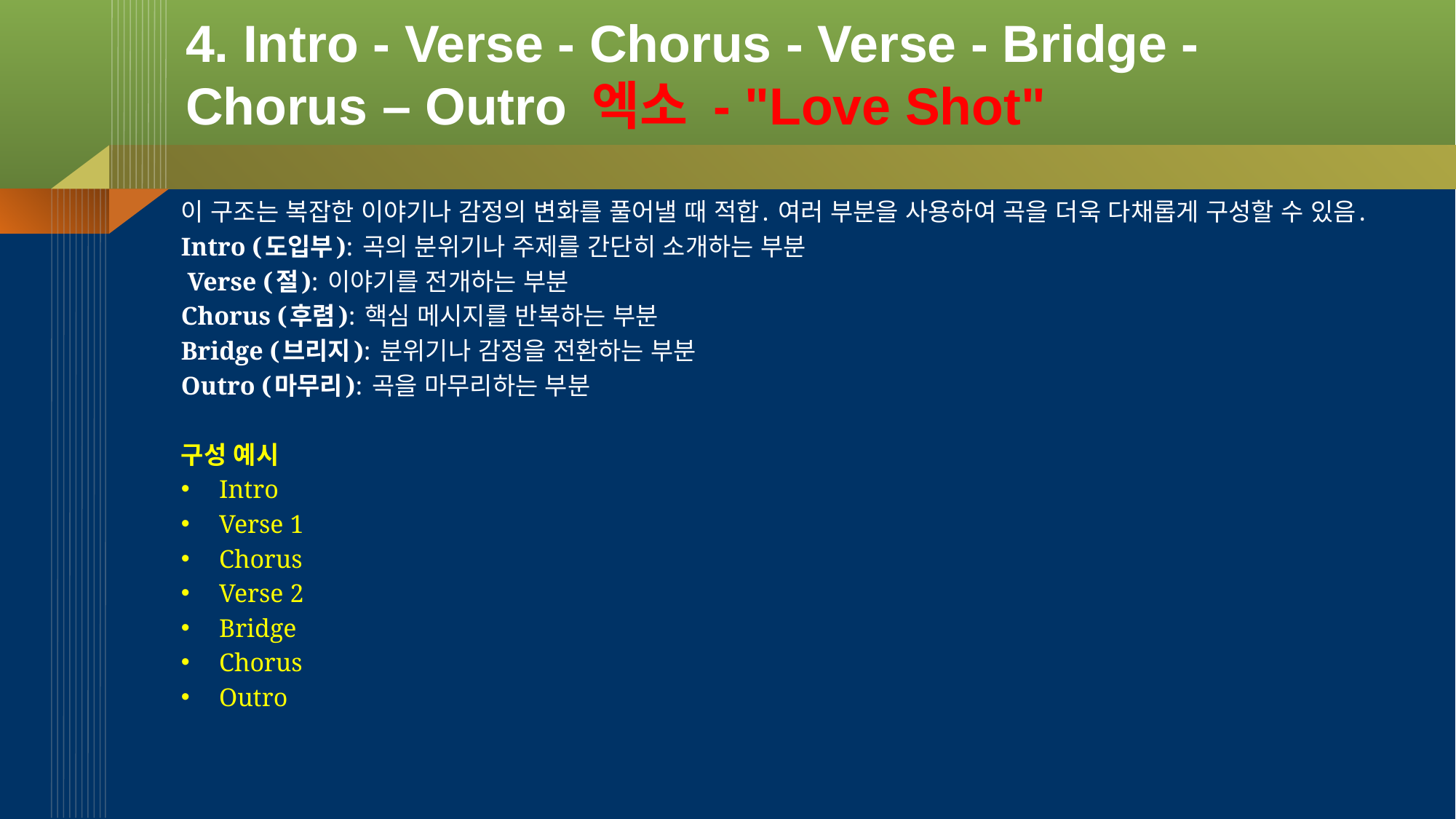

# 4. Intro - Verse - Chorus - Verse - Bridge - Chorus – Outro 엑소 - "Love Shot"
이 구조는 복잡한 이야기나 감정의 변화를 풀어낼 때 적합. 여러 부분을 사용하여 곡을 더욱 다채롭게 구성할 수 있음.
Intro (도입부): 곡의 분위기나 주제를 간단히 소개하는 부분
 Verse (절): 이야기를 전개하는 부분
Chorus (후렴): 핵심 메시지를 반복하는 부분
Bridge (브리지): 분위기나 감정을 전환하는 부분
Outro (마무리): 곡을 마무리하는 부분

구성 예시
Intro
Verse 1
Chorus
Verse 2
Bridge
Chorus
Outro